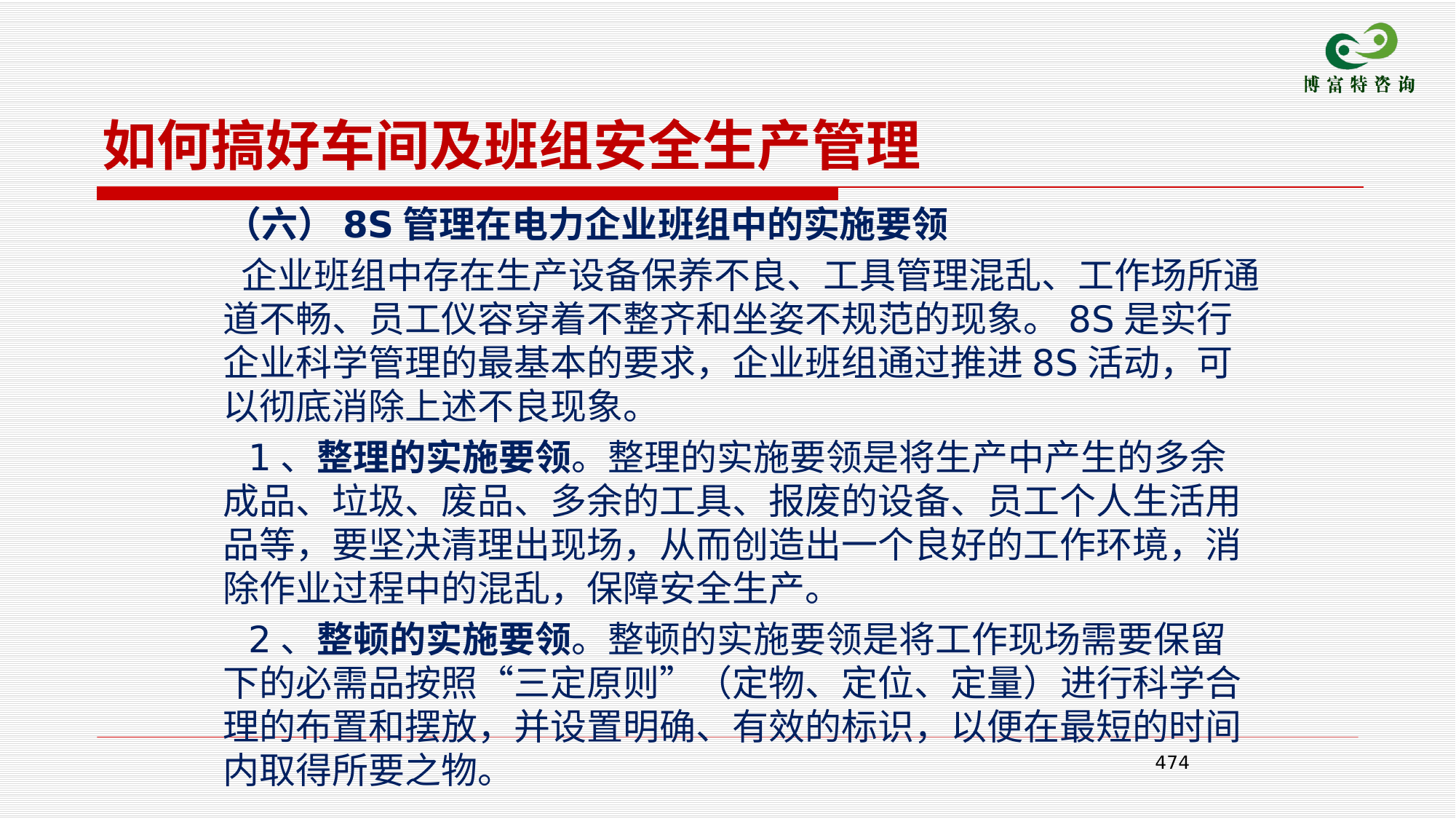

如何搞好车间及班组安全生产管理
      （六）8S管理在电力企业班组中的实施要领
        企业班组中存在生产设备保养不良、工具管理混乱、工作场所通道不畅、员工仪容穿着不整齐和坐姿不规范的现象。8S是实行企业科学管理的最基本的要求，企业班组通过推进8S活动，可以彻底消除上述不良现象。
       1、整理的实施要领。整理的实施要领是将生产中产生的多余成品、垃圾、废品、多余的工具、报废的设备、员工个人生活用品等，要坚决清理出现场，从而创造出一个良好的工作环境，消除作业过程中的混乱，保障安全生产。
       2、整顿的实施要领。整顿的实施要领是将工作现场需要保留下的必需品按照“三定原则”（定物、定位、定量）进行科学合理的布置和摆放，并设置明确、有效的标识，以便在最短的时间内取得所要之物。

474